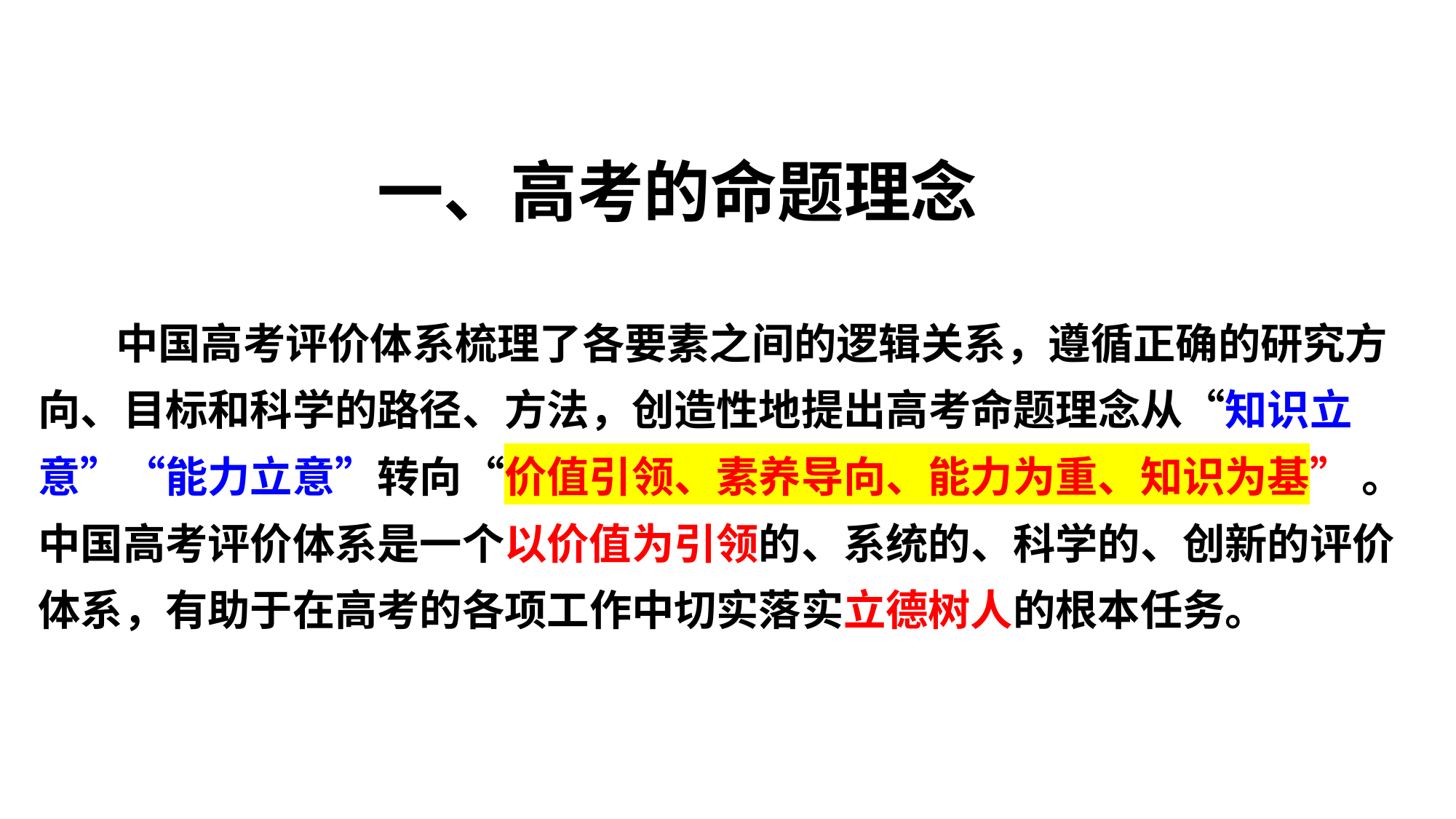

一、高考的命题理念
       中国高考评价体系梳理了各要素之间的逻辑关系，遵循正确的研究方向、目标和科学的路径、方法，创造性地提出高考命题理念从“知识立意”“能力立意”转向“价值引领、素养导向、能力为重、知识为基” 。中国高考评价体系是一个以价值为引领的、系统的、科学的、创新的评价体系，有助于在高考的各项工作中切实落实立德树人的根本任务。